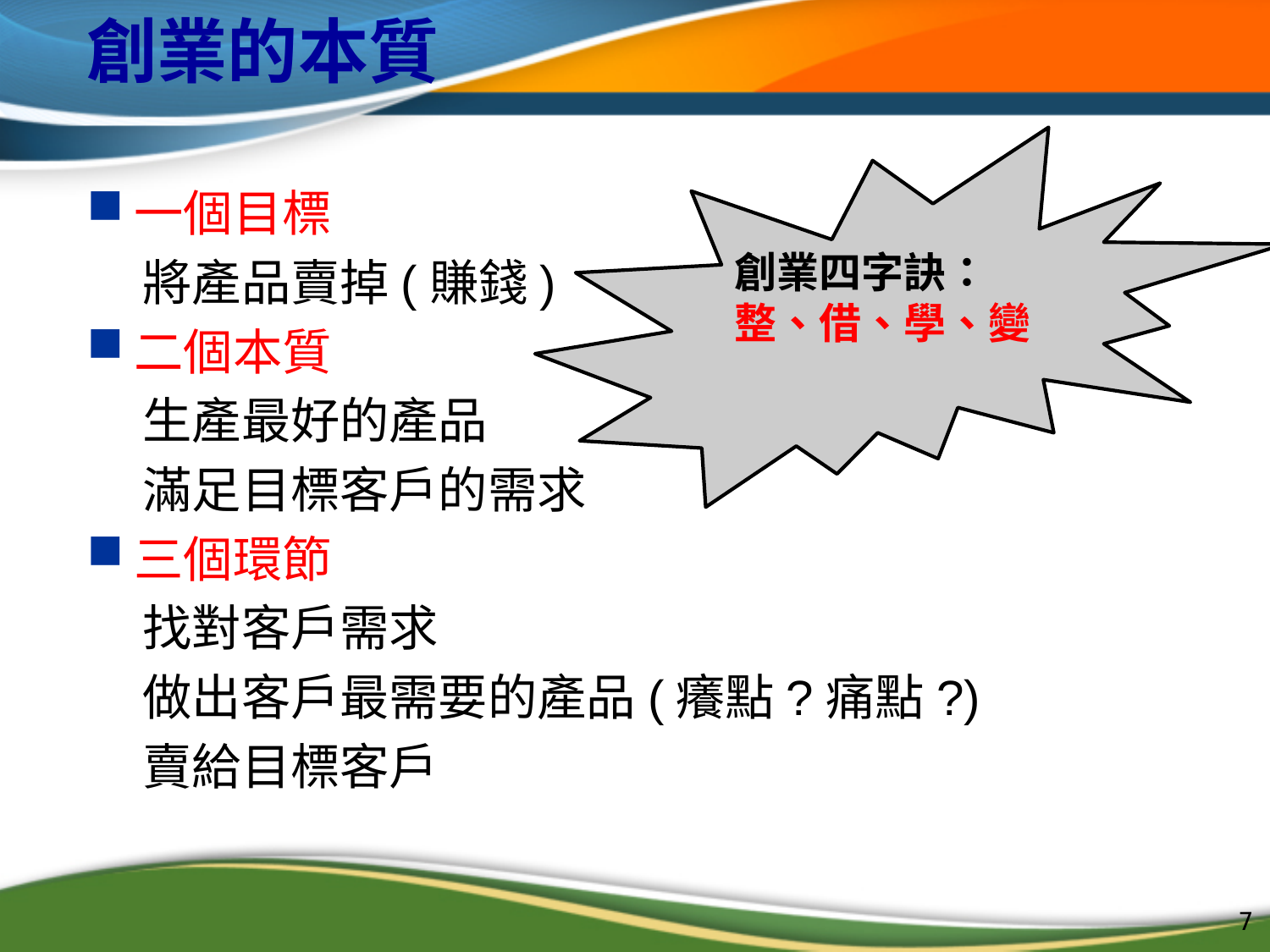

# 創業的本質
創業四字訣：
整、借、學、變
一個目標
    將產品賣掉(賺錢)
二個本質
    生產最好的產品
    滿足目標客戶的需求
三個環節
    找對客戶需求
    做出客戶最需要的產品(癢點?痛點?)
    賣給目標客戶

7